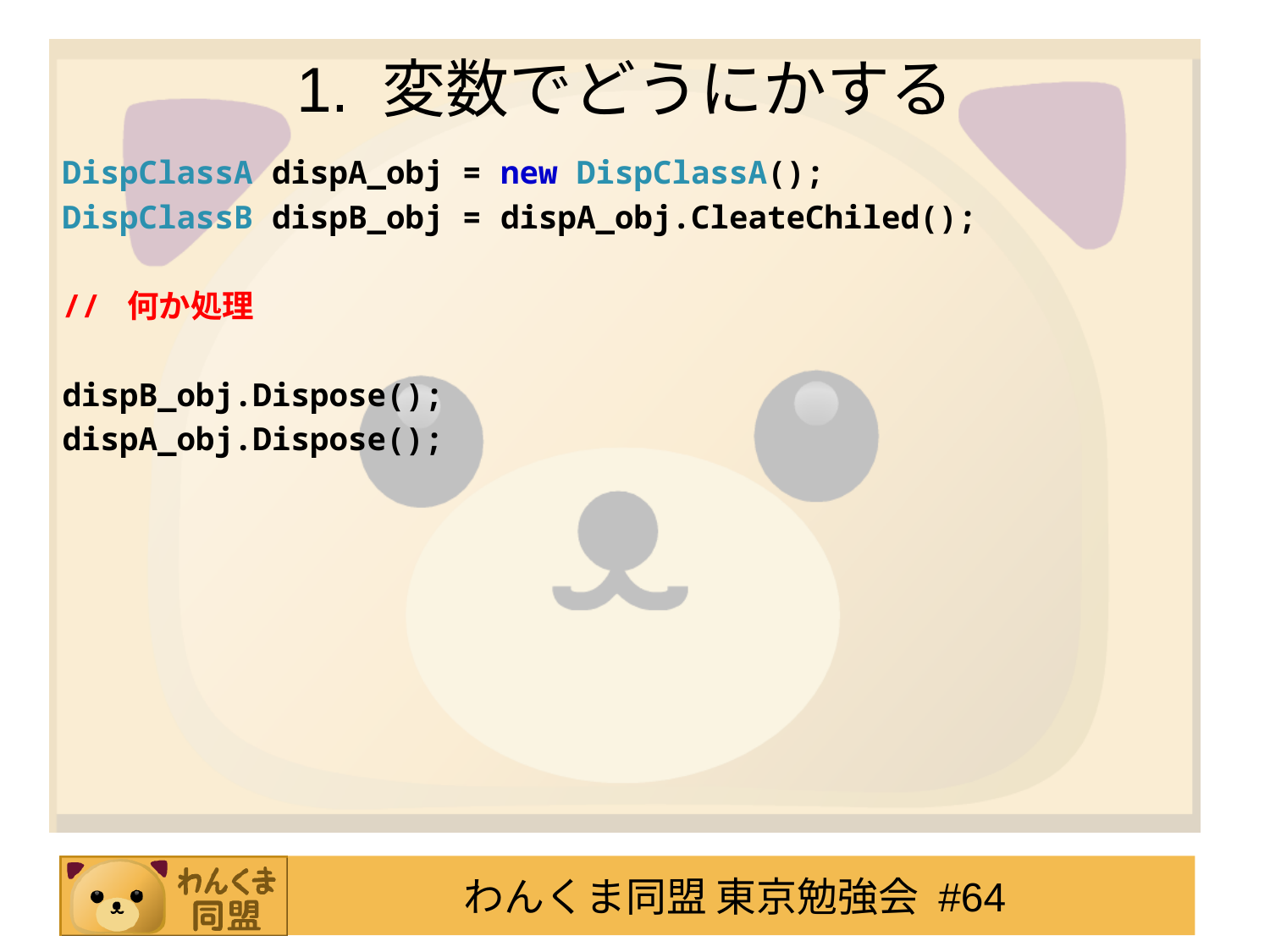

# 1. 変数でどうにかする
DispClassA dispA_obj = new DispClassA();
DispClassB dispB_obj = dispA_obj.CleateChiled();

// 何か処理

dispB_obj.Dispose();
dispA_obj.Dispose();